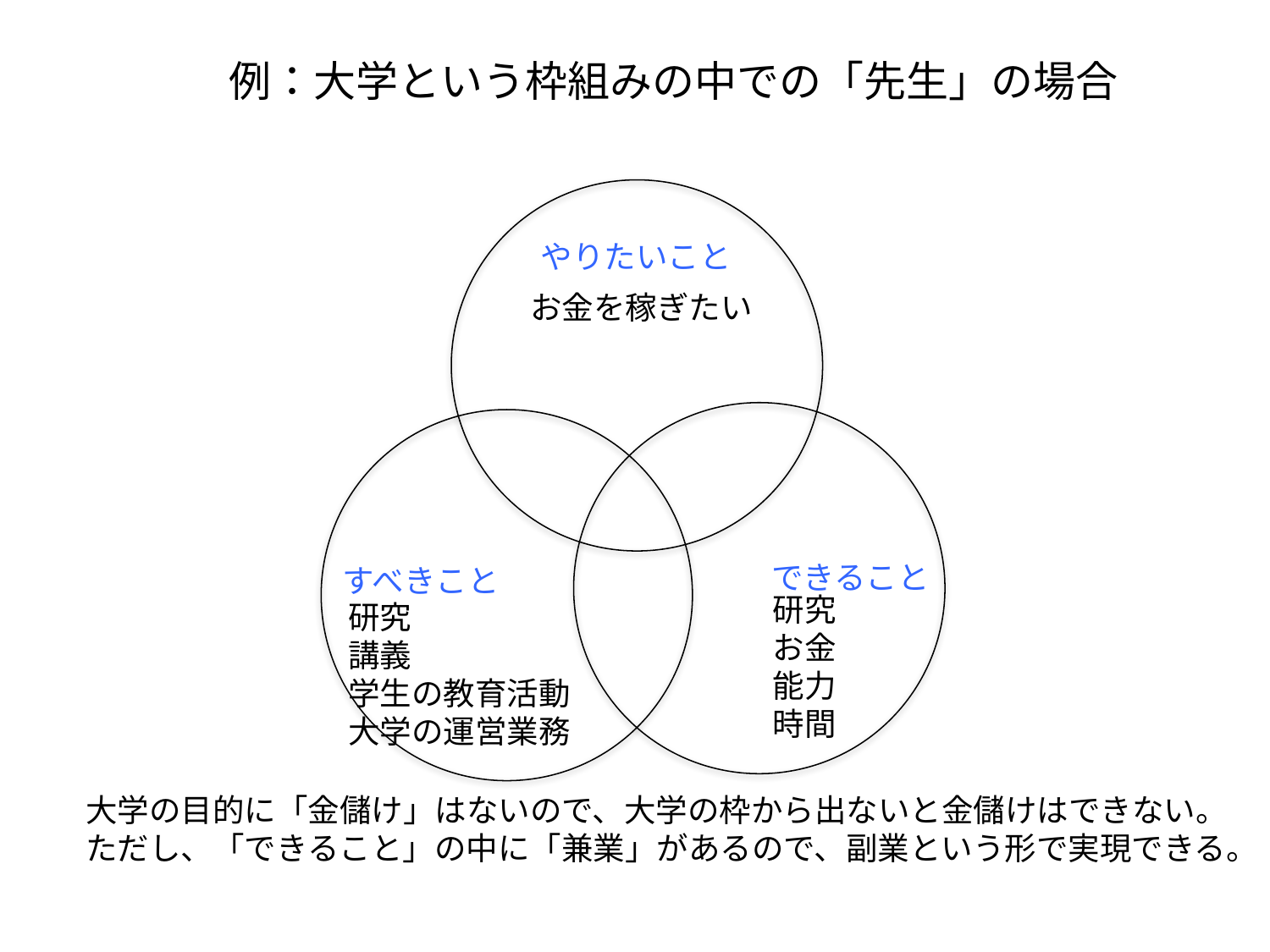

例：大学という枠組みの中での「先生」の場合

やりたいこと
お金を稼ぎたい

できること
すべきこと
研究
お金
能力
時間
研究
講義
学生の教育活動
大学の運営業務
大学の目的に「金儲け」はないので、大学の枠から出ないと金儲けはできない。
ただし、「できること」の中に「兼業」があるので、副業という形で実現できる。